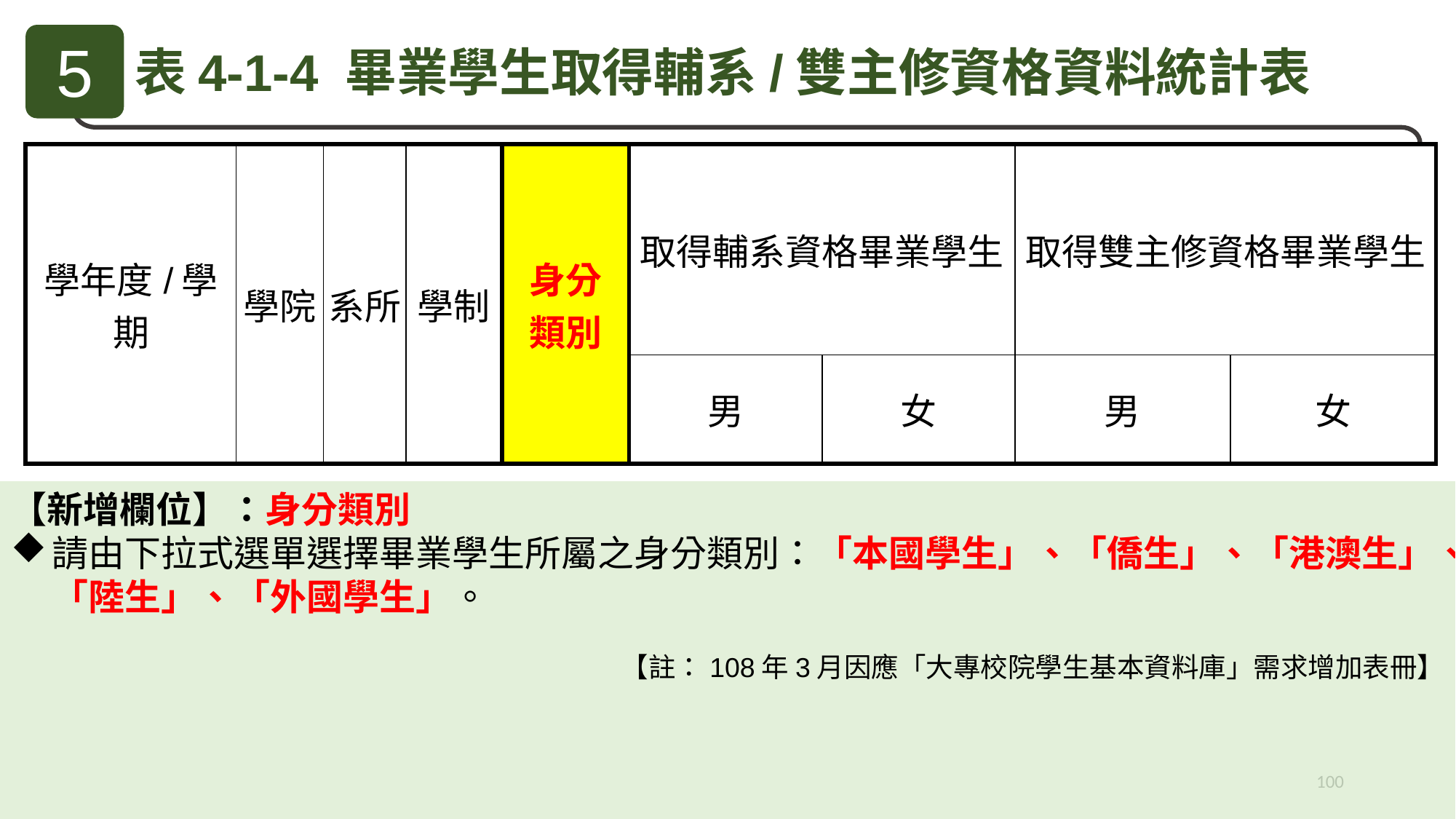

5

表4-1-4 畢業學生取得輔系/雙主修資格資料統計表

| 學年度/學期 | 學院 | 系所 | 學制 | 身分 類別 | 取得輔系資格畢業學生 |  | 取得雙主修資格畢業學生 |  |
| --- | --- | --- | --- | --- | --- | --- | --- | --- |
|  |  |  |  |  | 男 | 女 | 男 | 女 |
【新增欄位】：身分類別
請由下拉式選單選擇畢業學生所屬之身分類別：「本國學生」、「僑生」、「港澳生」、「陸生」、「外國學生」。

【註：108年3月因應「大專校院學生基本資料庫」需求增加表冊】

100